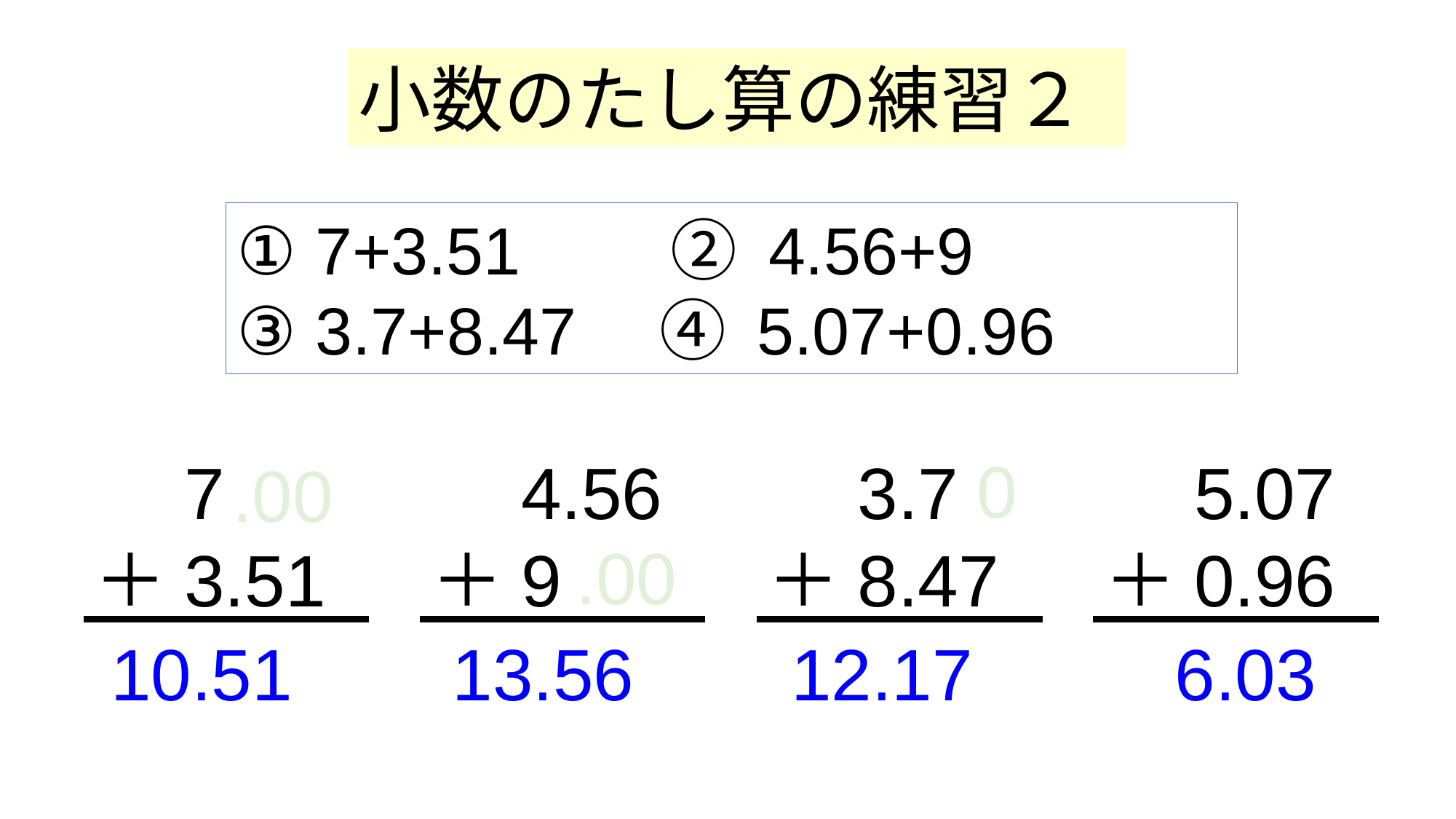

小数のたし算の練習２
① 7+3.51　　② 4.56+9
③ 3.7+8.47　④ 5.07+0.96
0
　7
＋3.51
　4.56
＋9
　3.7
＋8.47
　5.07
＋0.96
.00
.00
10.51
13.56
12.17
6.03